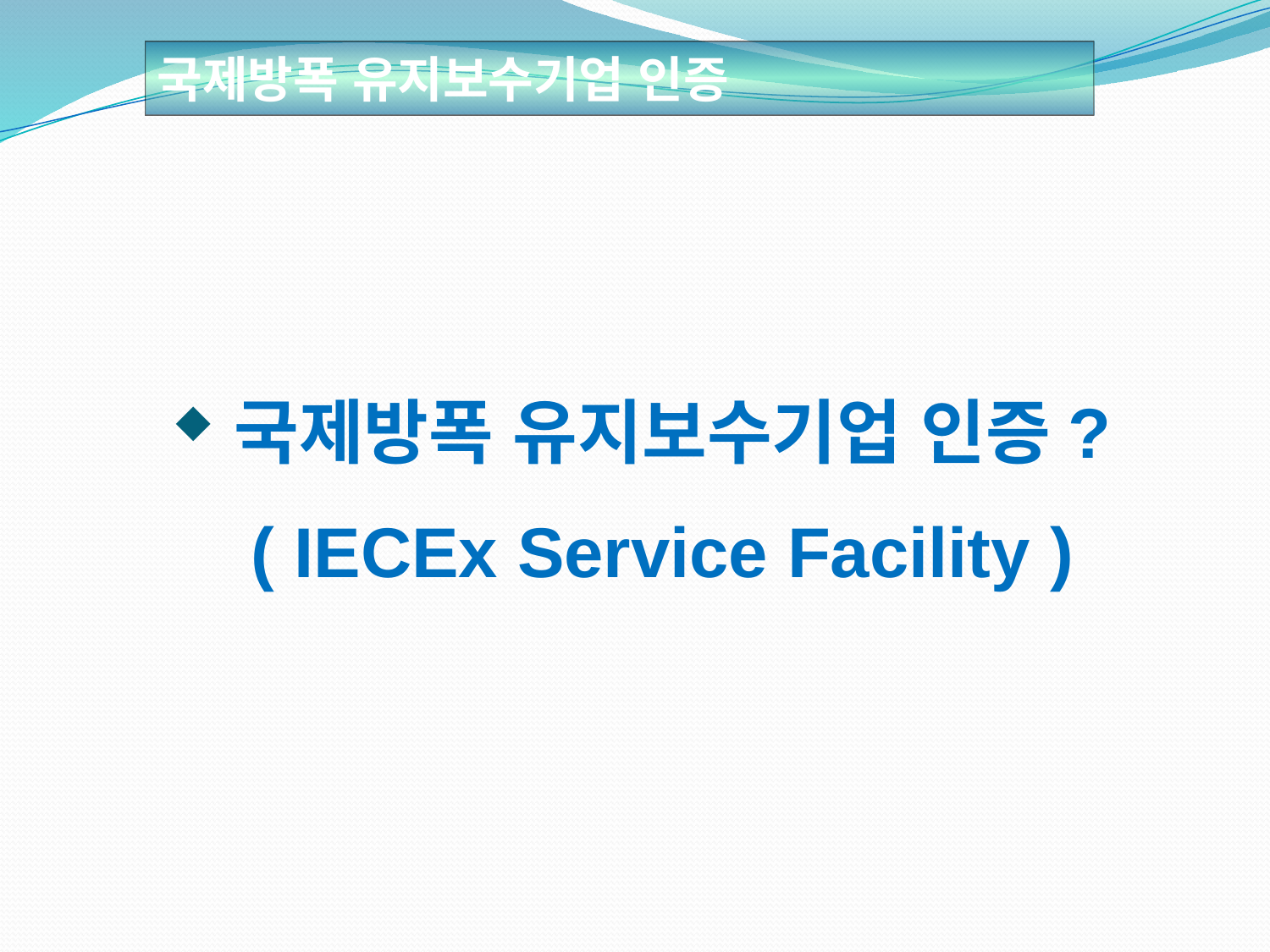

국제방폭 유지보수기업 인증
 국제방폭 유지보수기업 인증?
    ( IECEx Service Facility )